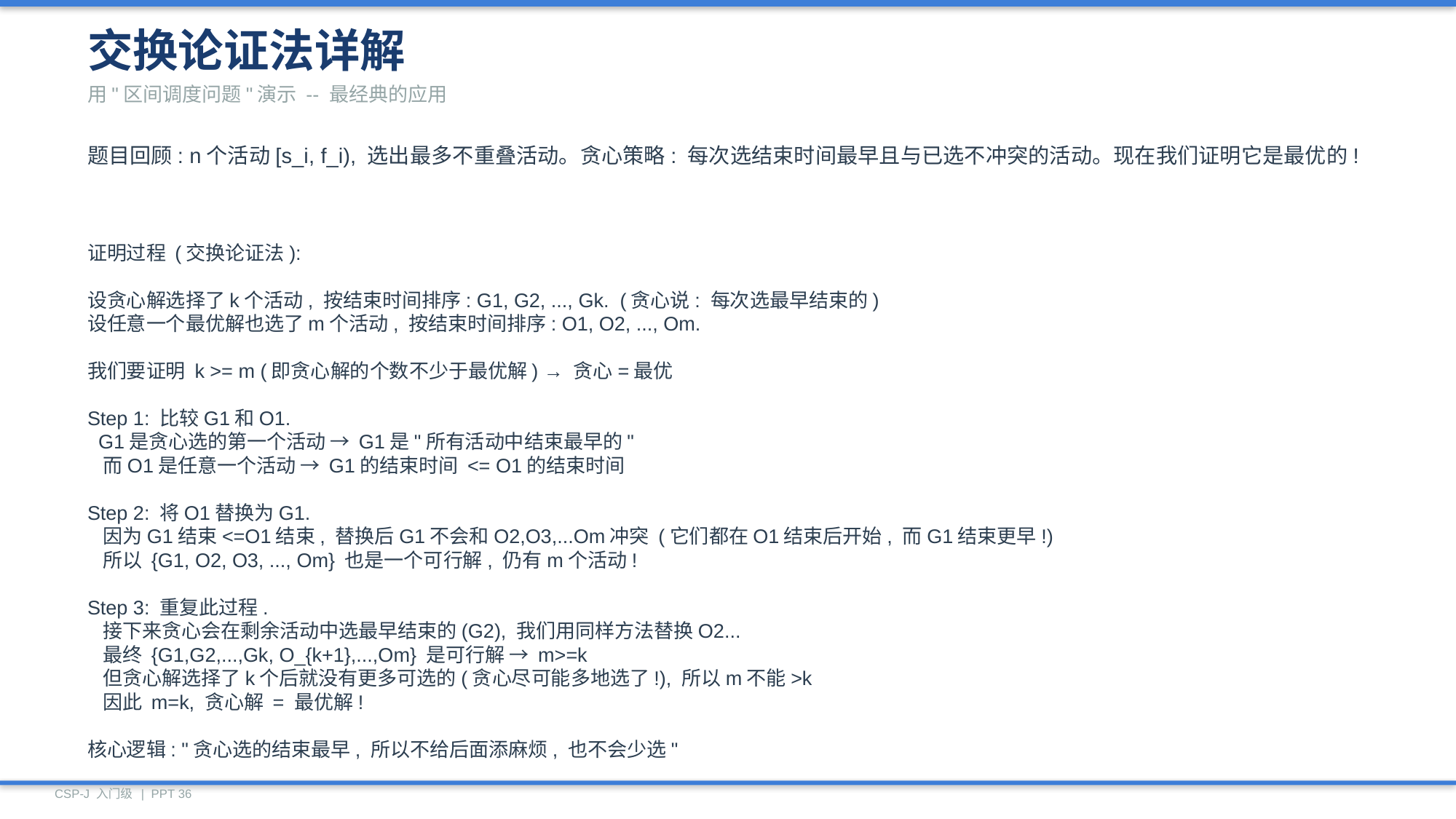

交换论证法详解
用"区间调度问题"演示 -- 最经典的应用
题目回顾: n个活动[s_i, f_i), 选出最多不重叠活动。贪心策略: 每次选结束时间最早且与已选不冲突的活动。现在我们证明它是最优的!
证明过程 (交换论证法):
设贪心解选择了k个活动, 按结束时间排序: G1, G2, ..., Gk.  (贪心说: 每次选最早结束的)
设任意一个最优解也选了m个活动, 按结束时间排序: O1, O2, ..., Om.
我们要证明 k >= m (即贪心解的个数不少于最优解) → 贪心=最优
Step 1: 比较G1和O1.
  G1是贪心选的第一个活动 → G1是"所有活动中结束最早的"
  而O1是任意一个活动 → G1的结束时间 <= O1的结束时间
Step 2: 将O1替换为G1.
  因为G1结束<=O1结束, 替换后G1不会和O2,O3,...Om冲突 (它们都在O1结束后开始, 而G1结束更早!)
  所以 {G1, O2, O3, ..., Om} 也是一个可行解, 仍有m个活动!
Step 3: 重复此过程.
  接下来贪心会在剩余活动中选最早结束的(G2), 我们用同样方法替换O2...
  最终 {G1,G2,...,Gk, O_{k+1},...,Om} 是可行解 → m>=k
  但贪心解选择了k个后就没有更多可选的(贪心尽可能多地选了!), 所以m不能>k
  因此 m=k, 贪心解 = 最优解!
核心逻辑: "贪心选的结束最早, 所以不给后面添麻烦, 也不会少选"

CSP-J 入门级  |  PPT 36